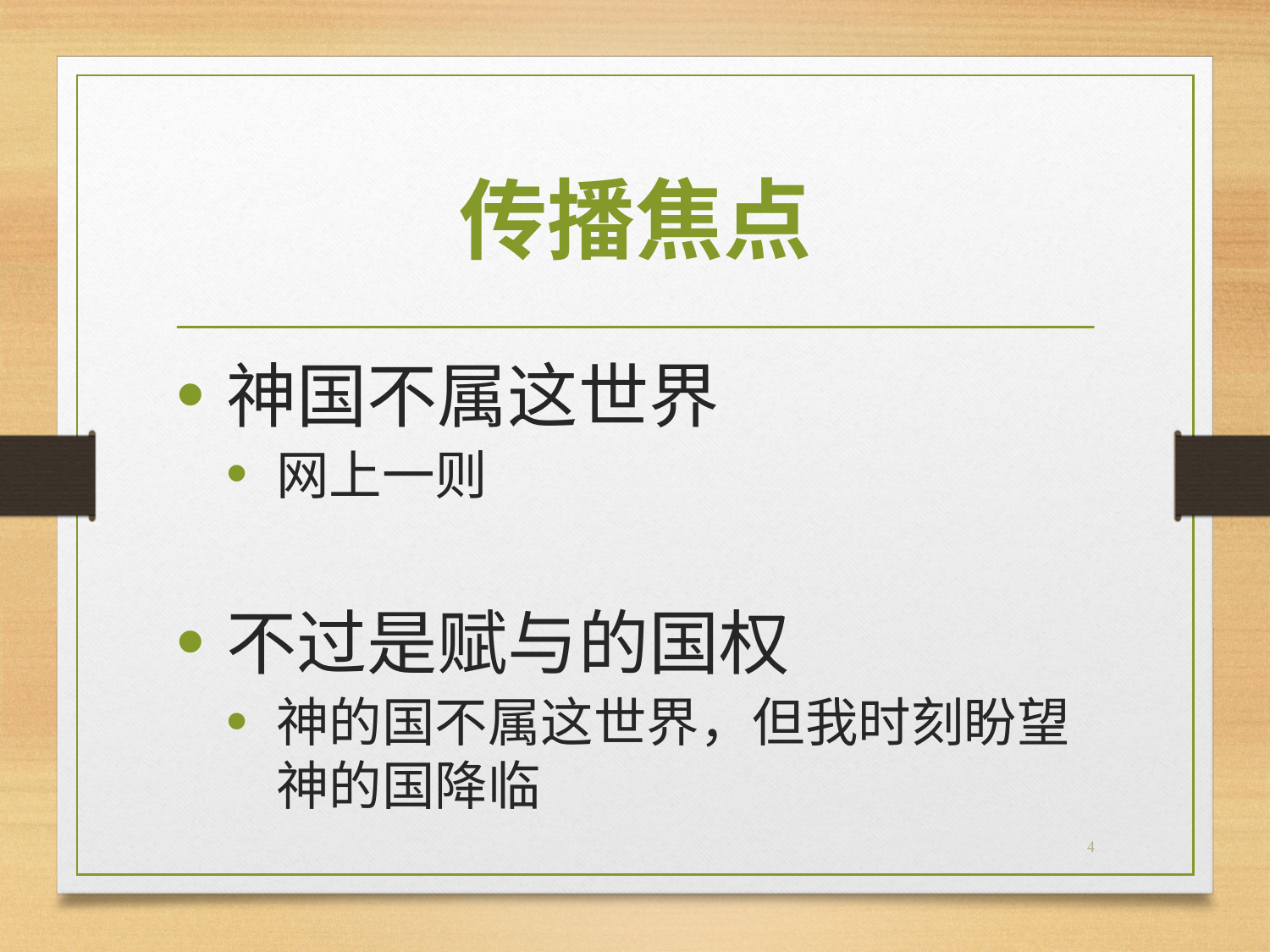

# 传播焦点
神国不属这世界
网上一则

不过是赋与的国权
神的国不属这世界，但我时刻盼望神的国降临

4